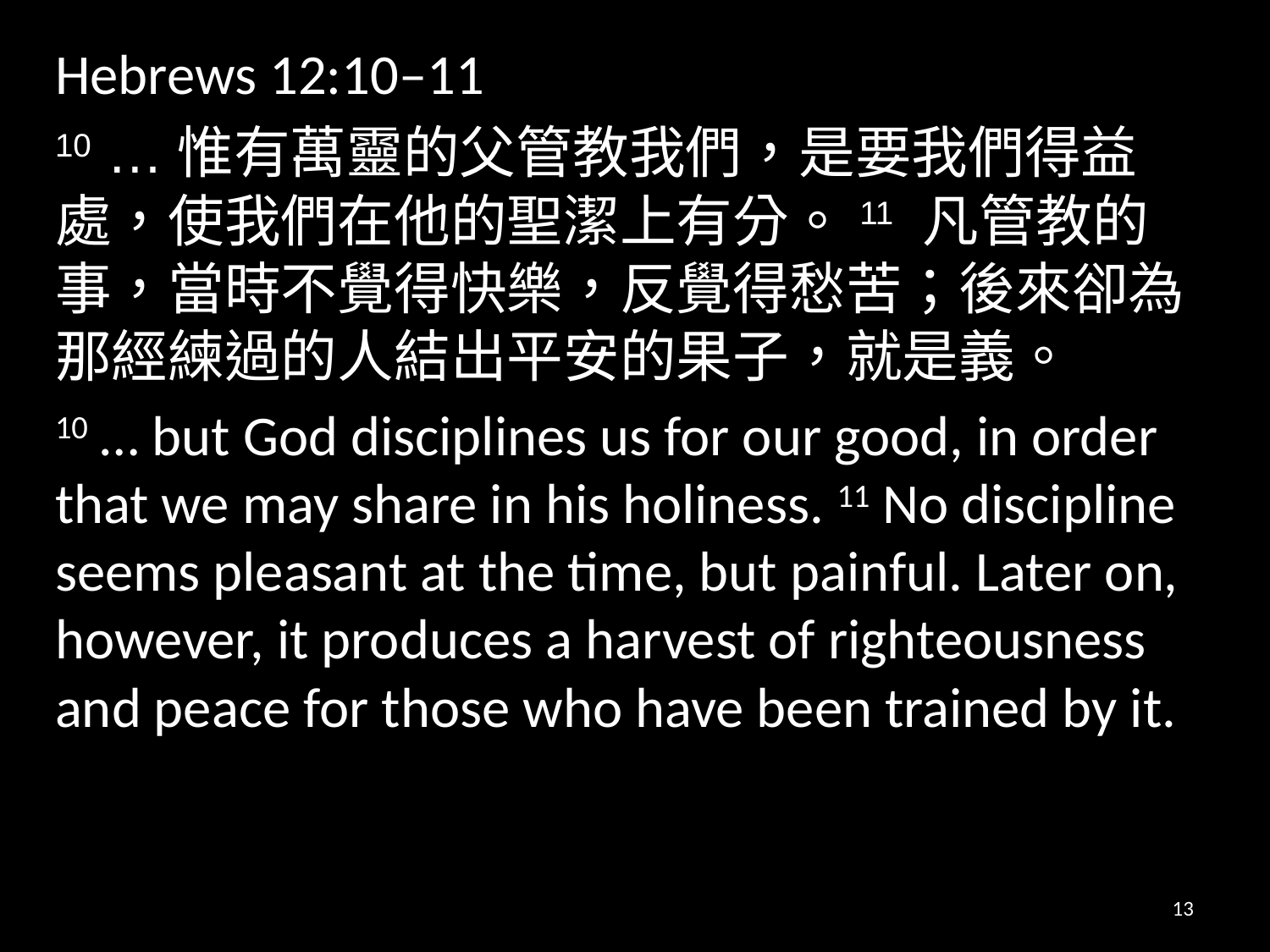

Hebrews 12:10–11
10 …惟有萬靈的父管教我們，是要我們得益處，使我們在他的聖潔上有分。11 凡管教的事，當時不覺得快樂，反覺得愁苦；後來卻為那經練過的人結出平安的果子，就是義。
10 … but God disciplines us for our good, in order that we may share in his holiness. 11 No discipline seems pleasant at the time, but painful. Later on, however, it produces a harvest of righteousness and peace for those who have been trained by it.

13